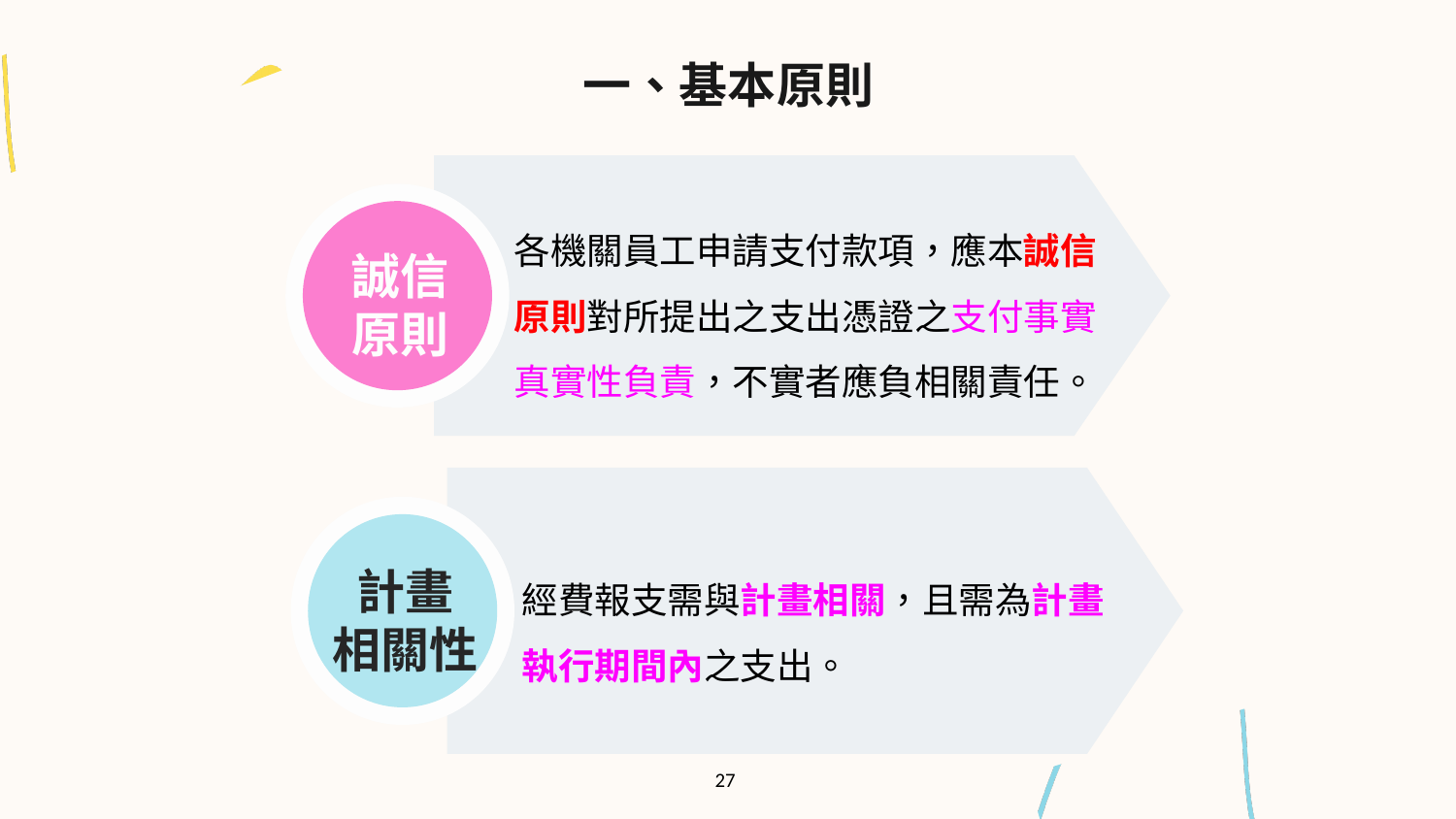

一、基本原則

各機關員工申請支付款項，應本誠信原則對所提出之支出憑證之支付事實真實性負責，不實者應負相關責任。
誠信
原則

經費報支需與計畫相關，且需為計畫執行期間內之支出。
計畫
相關性

27